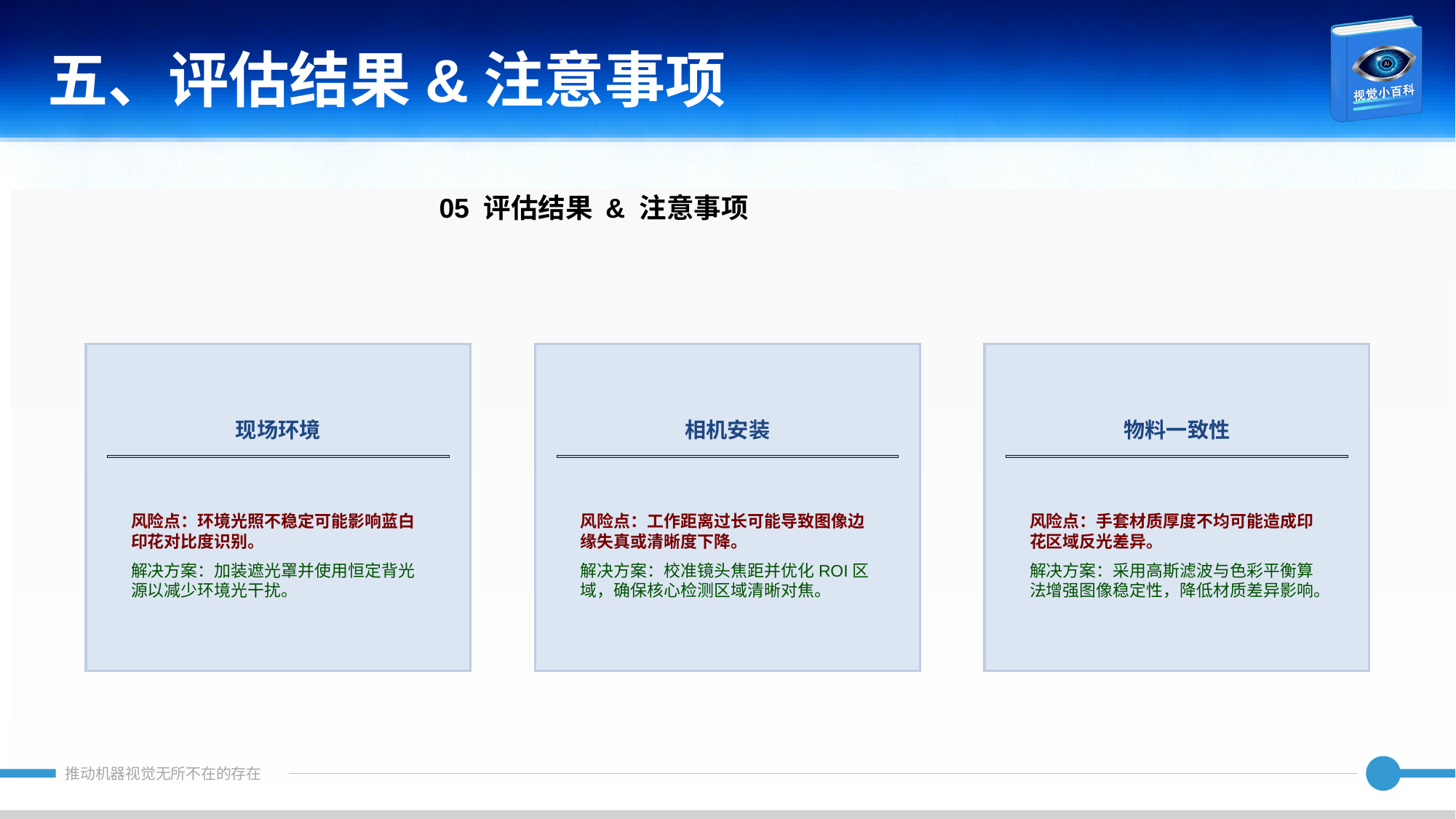

五、评估结果&注意事项

05 评估结果 & 注意事项

现场环境

相机安装

物料一致性

风险点：环境光照不稳定可能影响蓝白印花对比度识别。
解决方案：加装遮光罩并使用恒定背光源以减少环境光干扰。

风险点：工作距离过长可能导致图像边缘失真或清晰度下降。
解决方案：校准镜头焦距并优化ROI区域，确保核心检测区域清晰对焦。

风险点：手套材质厚度不均可能造成印花区域反光差异。
解决方案：采用高斯滤波与色彩平衡算法增强图像稳定性，降低材质差异影响。
10